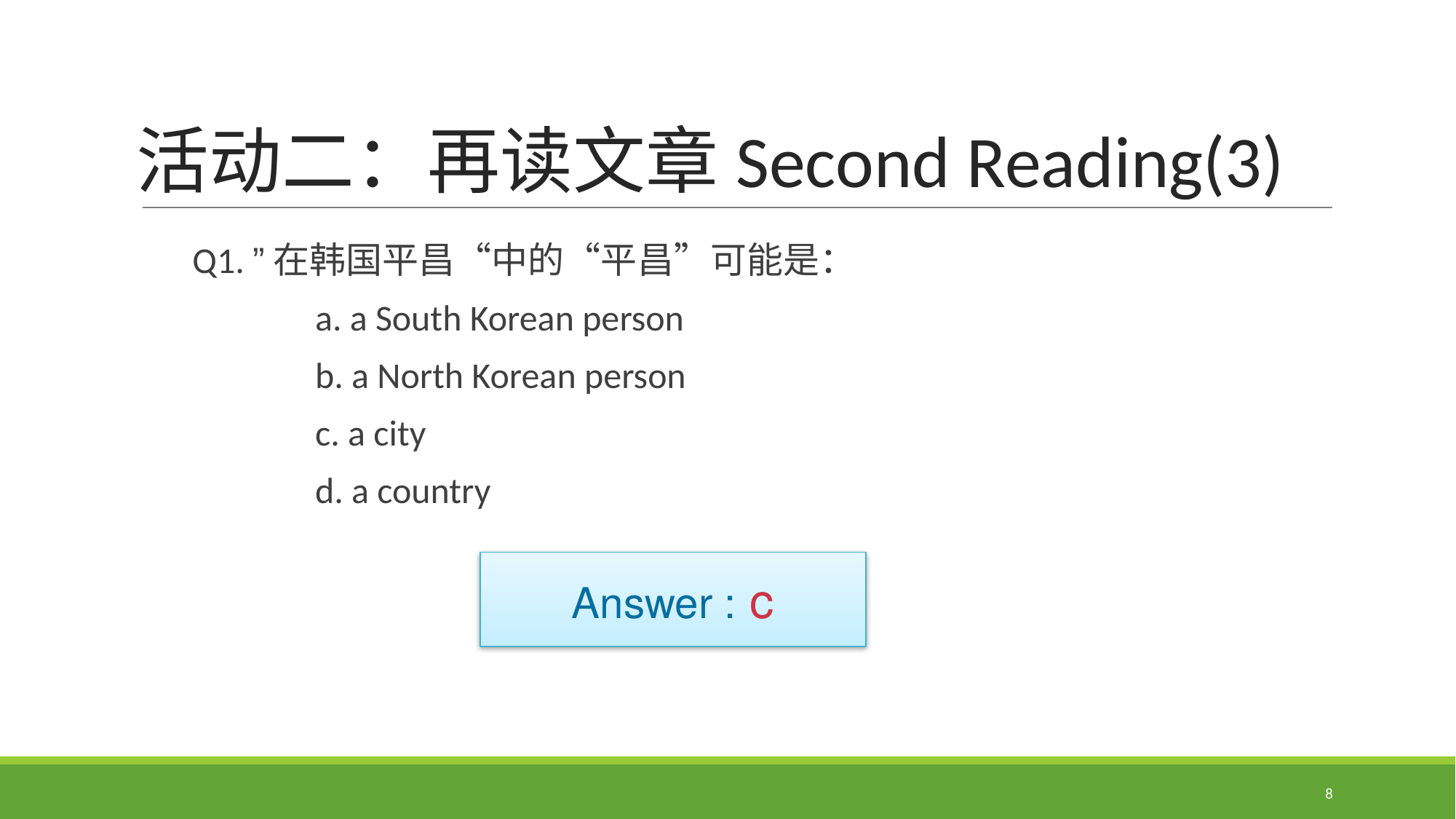

# 活动二：再读文章Second Reading(3)
Q1. ”在韩国平昌“中的“平昌”可能是：
               a. a South Korean person
               b. a North Korean person
               c. a city
               d. a country

Answer : c
8